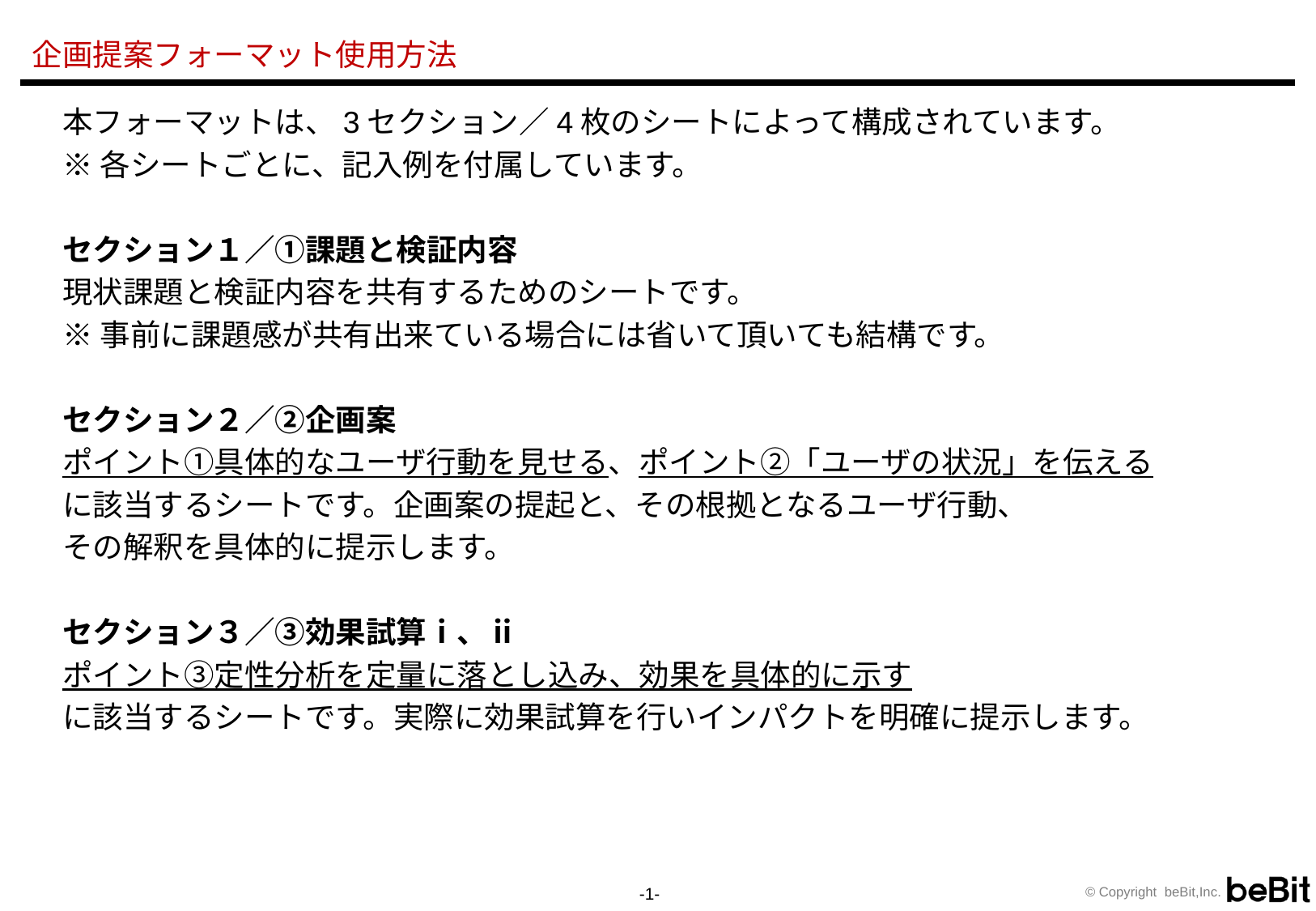

# 企画提案フォーマット使用方法
本フォーマットは、3セクション／4枚のシートによって構成されています。
※各シートごとに、記入例を付属しています。

セクション１／①課題と検証内容
現状課題と検証内容を共有するためのシートです。
※事前に課題感が共有出来ている場合には省いて頂いても結構です。

セクション２／②企画案
ポイント①具体的なユーザ行動を見せる、ポイント②「ユーザの状況」を伝える
に該当するシートです。企画案の提起と、その根拠となるユーザ行動、
その解釈を具体的に提示します。

セクション３／③効果試算ⅰ、ⅱ
ポイント③定性分析を定量に落とし込み、効果を具体的に示す
に該当するシートです。実際に効果試算を行いインパクトを明確に提示します。